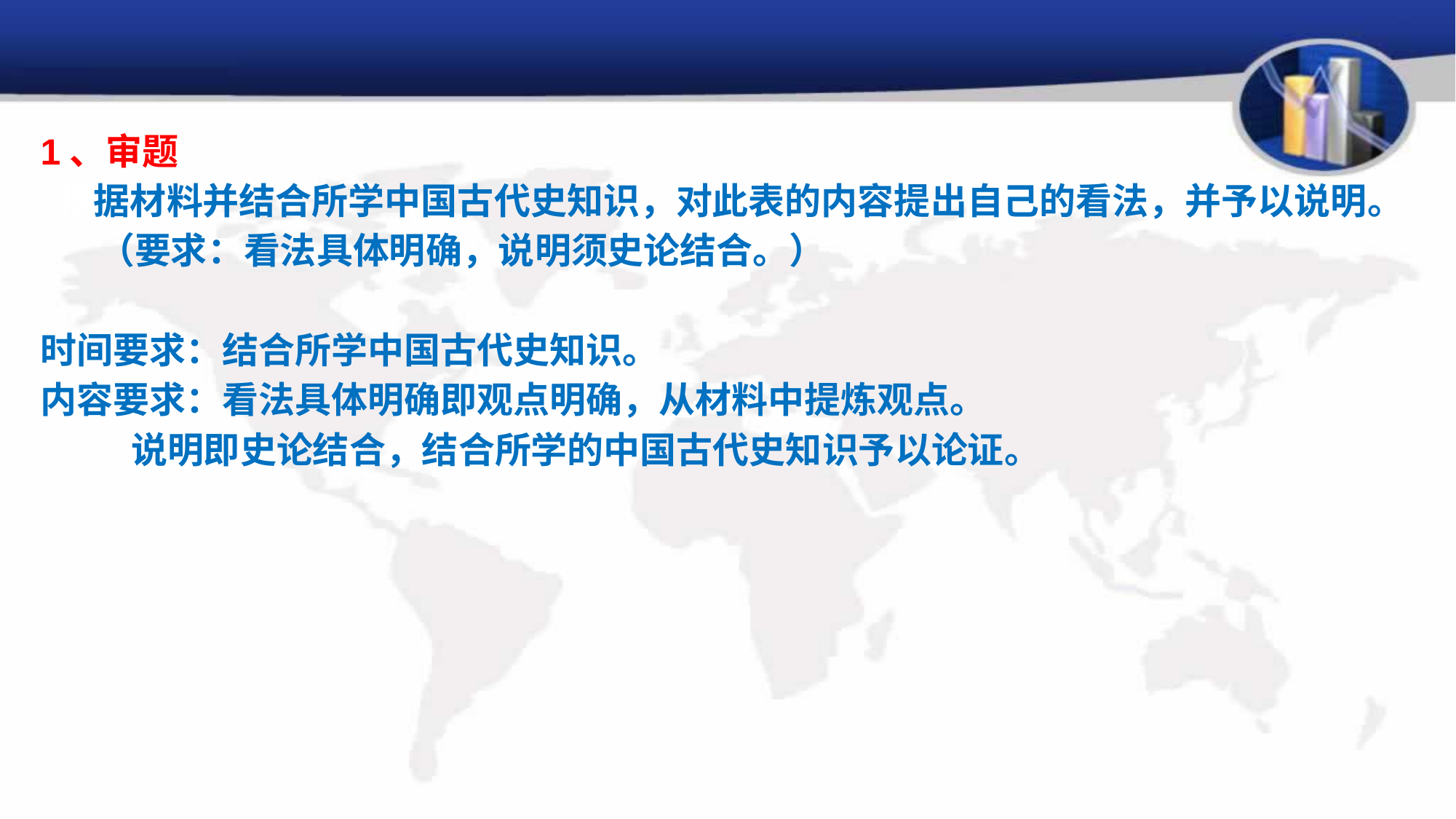

1、审题
 根据材料并结合所学中国古代史知识，对此表的内容提出自己的看法，并予以说明。
      （要求：看法具体明确，说明须史论结合。）

时间要求：结合所学中国古代史知识。
内容要求：看法具体明确即观点明确，从材料中提炼观点。
          说明即史论结合，结合所学的中国古代史知识予以论证。